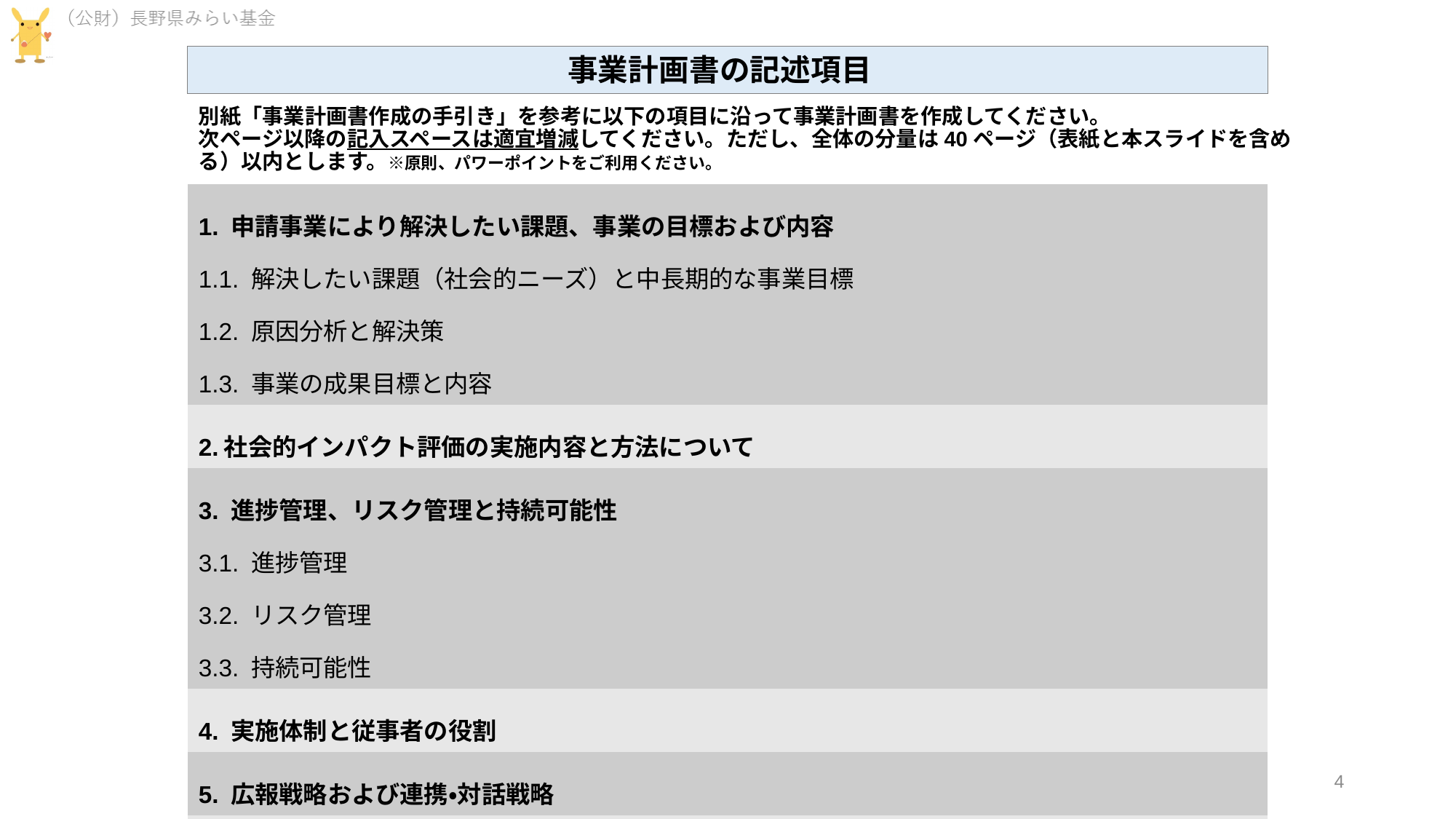

事業計画書の記述項目
# 別紙「事業計画書作成の手引き」を参考に以下の項目に沿って事業計画書を作成してください。 次ページ以降の記入スペースは適宜増減してください。ただし、全体の分量は40ページ（表紙と本スライドを含める）以内とします。※原則、パワーポイントをご利用ください。
| 1. 申請事業により解決したい課題、事業の目標および内容　 1.1. 解決したい課題（社会的ニーズ）と中長期的な事業目標 1.2. 原因分析と解決策 1.3. 事業の成果目標と内容 |
| --- |
| 2.社会的インパクト評価の実施内容と方法について |
| 3. 進捗管理、リスク管理と持続可能性 3.1. 進捗管理 3.2. リスク管理 3.3. 持続可能性 |
| 4. 実施体制と従事者の役割 |
| 5. 広報戦略および連携・対話戦略 |
| 6. 関連する主な実績 |
4